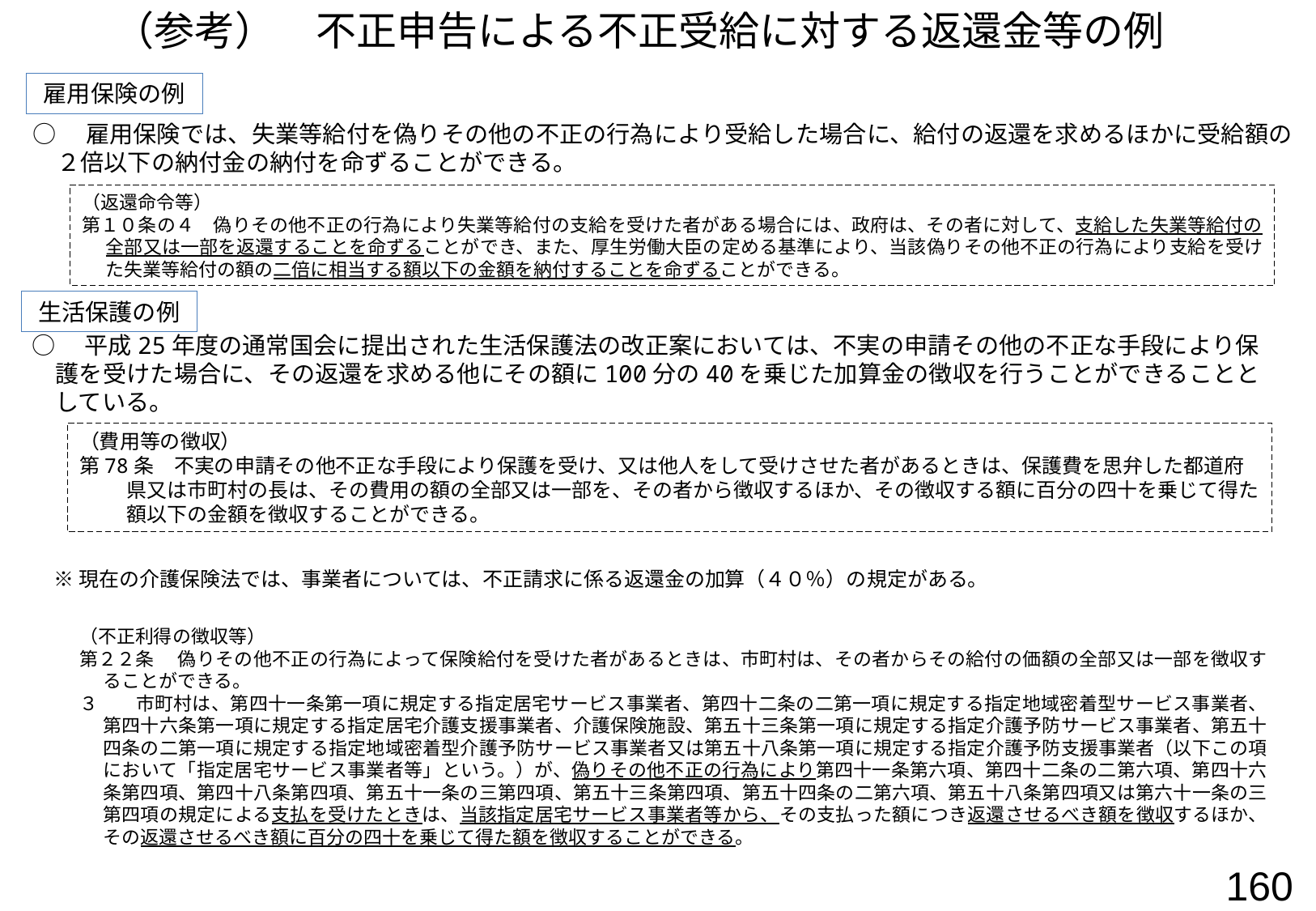

（参考）　不正申告による不正受給に対する返還金等の例
雇用保険の例
○　雇用保険では、失業等給付を偽りその他の不正の行為により受給した場合に、給付の返還を求めるほかに受給額の２倍以下の納付金の納付を命ずることができる。
（返還命令等）
第１０条の４　偽りその他不正の行為により失業等給付の支給を受けた者がある場合には、政府は、その者に対して、支給した失業等給付の全部又は一部を返還することを命ずることができ、また、厚生労働大臣の定める基準により、当該偽りその他不正の行為により支給を受けた失業等給付の額の二倍に相当する額以下の金額を納付することを命ずることができる。
生活保護の例
○　平成25年度の通常国会に提出された生活保護法の改正案においては、不実の申請その他の不正な手段により保護を受けた場合に、その返還を求める他にその額に100分の40を乗じた加算金の徴収を行うことができることとしている。
（費用等の徴収）
第78条　不実の申請その他不正な手段により保護を受け、又は他人をして受けさせた者があるときは、保護費を思弁した都道府県又は市町村の長は、その費用の額の全部又は一部を、その者から徴収するほか、その徴収する額に百分の四十を乗じて得た額以下の金額を徴収することができる。
※現在の介護保険法では、事業者については、不正請求に係る返還金の加算（４０％）の規定がある。
（不正利得の徴収等）
第２２条 　偽りその他不正の行為によって保険給付を受けた者があるときは、市町村は、その者からその給付の価額の全部又は一部を徴収することができる。
３　　市町村は、第四十一条第一項に規定する指定居宅サービス事業者、第四十二条の二第一項に規定する指定地域密着型サービス事業者、第四十六条第一項に規定する指定居宅介護支援事業者、介護保険施設、第五十三条第一項に規定する指定介護予防サービス事業者、第五十四条の二第一項に規定する指定地域密着型介護予防サービス事業者又は第五十八条第一項に規定する指定介護予防支援事業者（以下この項において「指定居宅サービス事業者等」という。）が、偽りその他不正の行為により第四十一条第六項、第四十二条の二第六項、第四十六条第四項、第四十八条第四項、第五十一条の三第四項、第五十三条第四項、第五十四条の二第六項、第五十八条第四項又は第六十一条の三第四項の規定による支払を受けたときは、当該指定居宅サービス事業者等から、その支払った額につき返還させるべき額を徴収するほか、その返還させるべき額に百分の四十を乗じて得た額を徴収することができる。
160